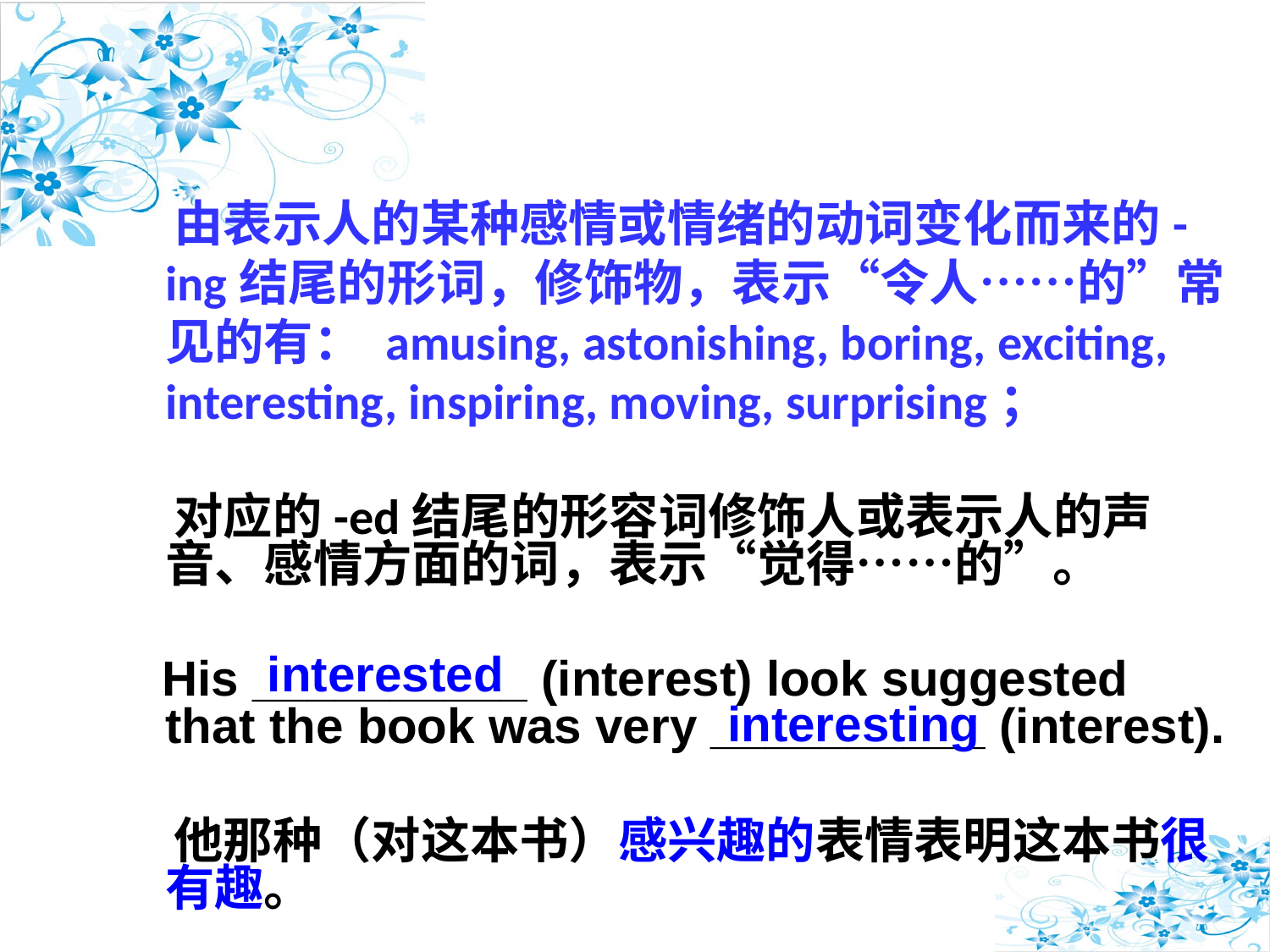

由表示人的某种感情或情绪的动词变化而来的- ing结尾的形词，修饰物，表示“令人……的”常见的有： amusing, astonishing, boring, exciting, interesting, inspiring, moving, surprising；

    对应的-ed结尾的形容词修饰人或表示人的声音、感情方面的词，表示“觉得……的”。

    His __________ (interest) look suggested that the book was very __________ (interest).

    他那种（对这本书）感兴趣的表情表明这本书很有趣。
interested
interesting